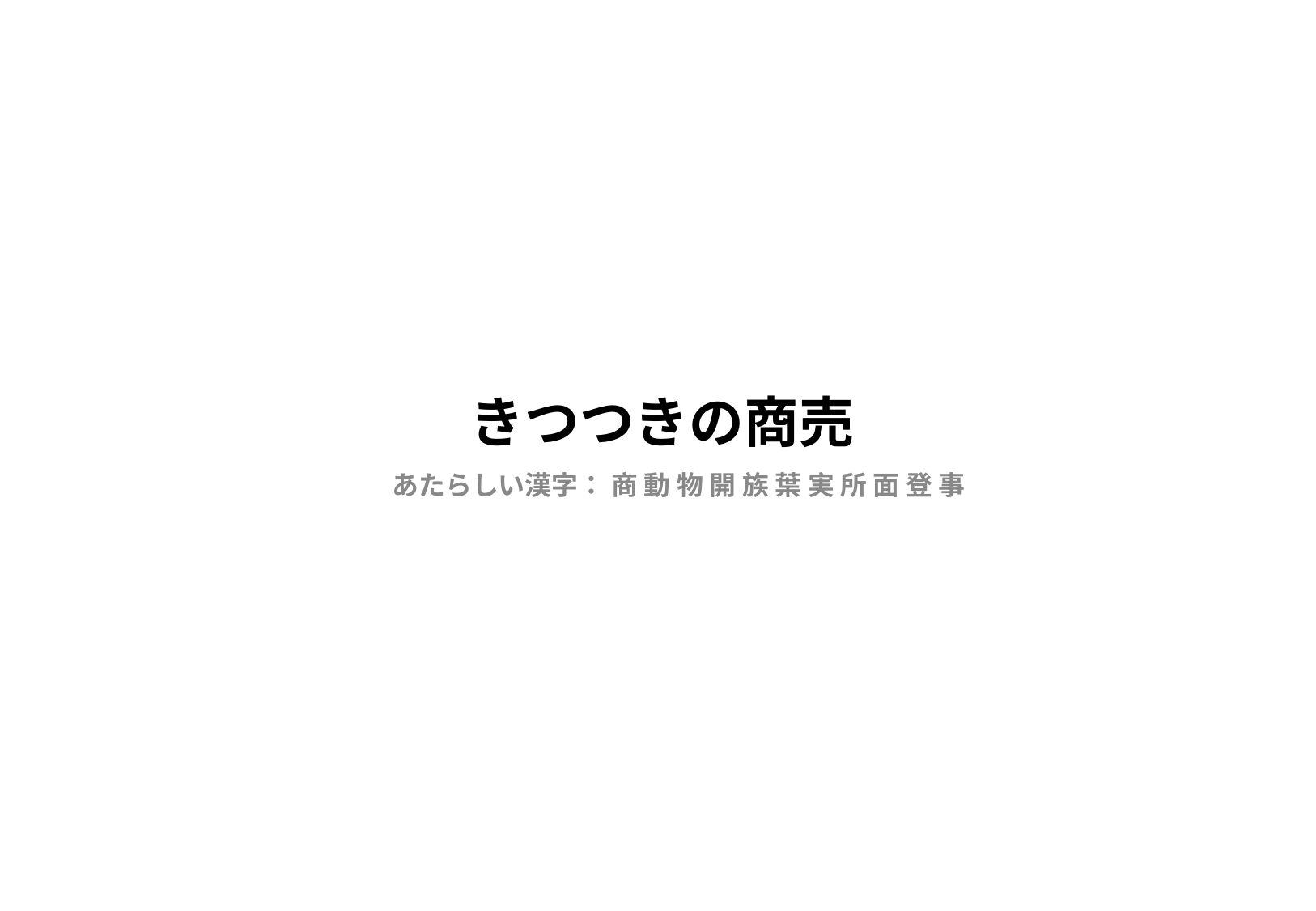

# きつつきの商売
あたらしい漢字： 商 動 物 開 族 葉 実 所 面 登 事